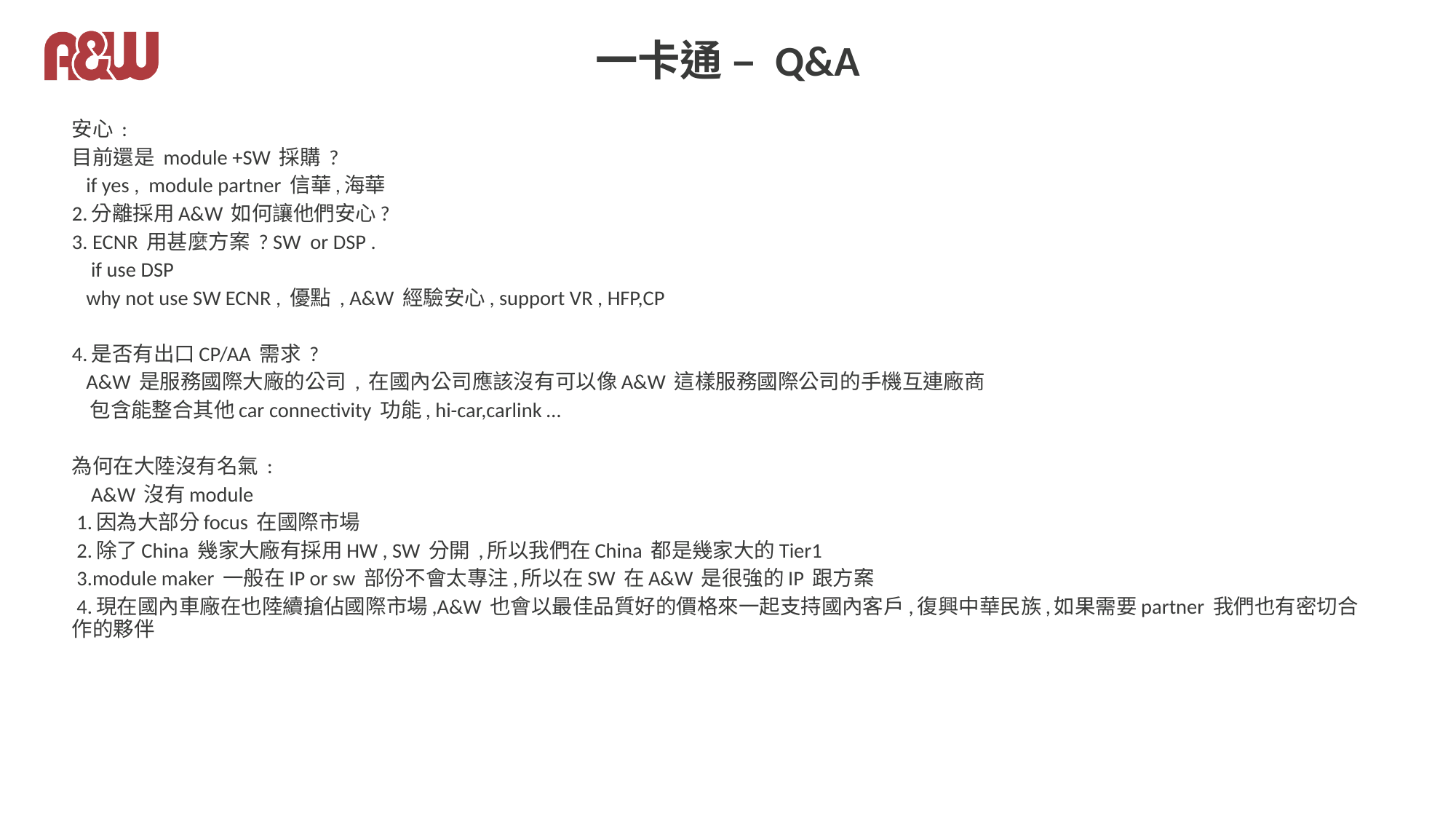

# 一卡通 – Q&A
安心 :
目前還是 module +SW 採購 ?
   if yes ,  module partner 信華,海華
2.分離採用A&W 如何讓他們安心?
3. ECNR 用甚麼方案 ? SW  or DSP .
    if use DSP
   why not use SW ECNR , 優點 , A&W 經驗安心, support VR , HFP,CP

4.是否有出口CP/AA 需求 ?
   A&W 是服務國際大廠的公司 , 在國內公司應該沒有可以像A&W 這樣服務國際公司的手機互連廠商
   包含能整合其他car connectivity 功能, hi-car,carlink …

為何在大陸沒有名氣 :
    A&W 沒有module
 1.因為大部分focus 在國際市場
 2.除了China 幾家大廠有採用HW , SW 分開 ,所以我們在China 都是幾家大的Tier1
 3.module maker 一般在IP or sw 部份不會太專注,所以在SW 在A&W 是很強的IP 跟方案
 4.現在國內車廠在也陸續搶佔國際市場,A&W 也會以最佳品質好的價格來一起支持國內客戶,復興中華民族,如果需要partner 我們也有密切合作的夥伴